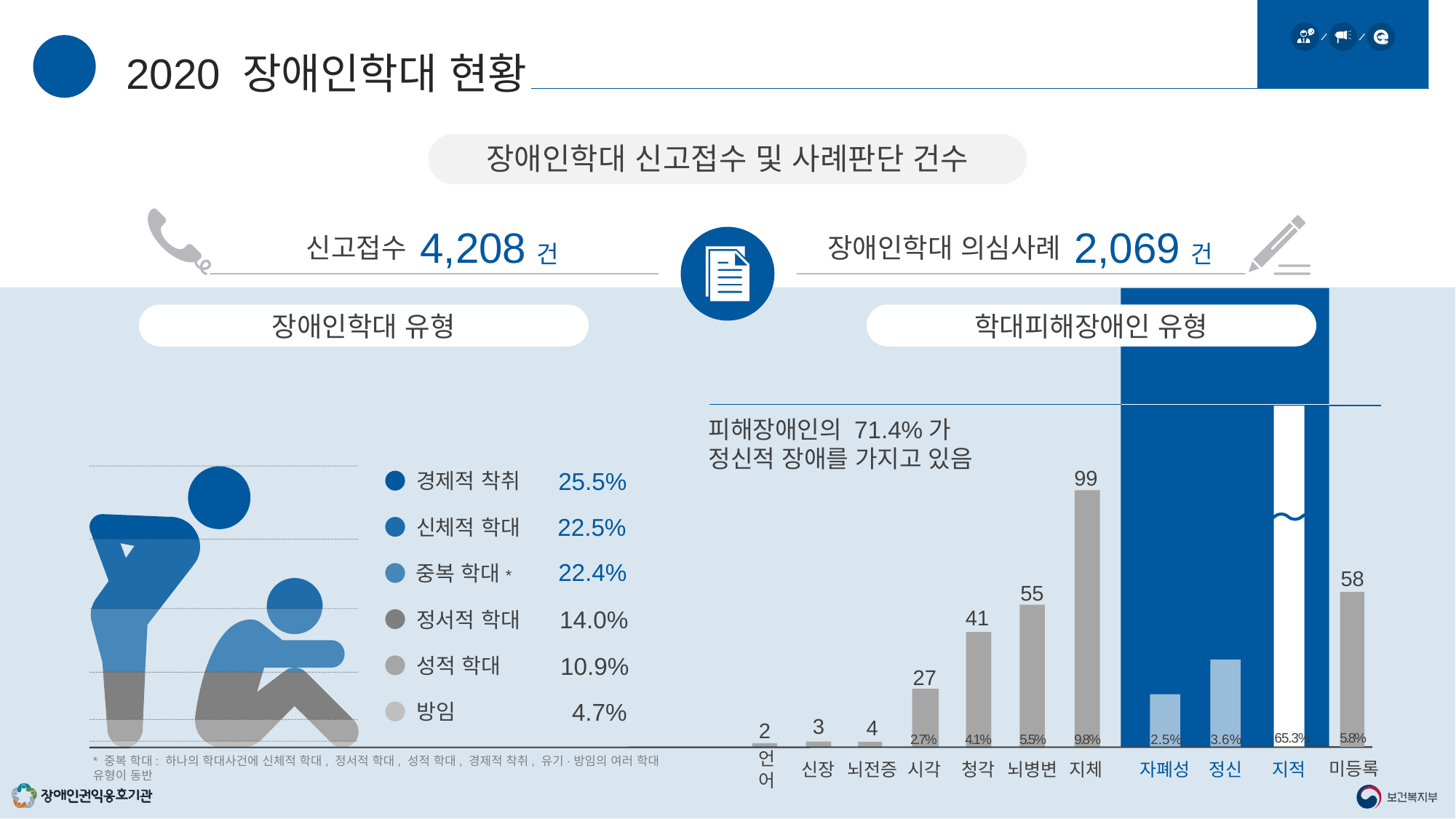

03
2020 장애인학대 현황

장애인학대 신고접수 및 사례판단 건수

4,208건
신고접수
2,069건
장애인학대 의심사례

장애인학대 유형
학대피해장애인 유형
658

65.3%
지적
피해장애인의 71.4%가
정신적 장애를 가지고 있음
99

25.5%
경제적 착취

22.5%
신체적 학대

22.4%
중복 학대*

14.0%
정서적 학대

10.9%
성적 학대

4.7%
방임

58
55

41
36

25

2.5%
27

3

4

2

5.8%
5.5%
9.8%
3.6%
4.1%
2.7%
* 중복 학대: 하나의 학대사건에 신체적 학대, 정서적 학대, 성적 학대, 경제적 착취, 유기·방임의 여러 학대 유형이 동반
미등록
신장
뇌전증
시각
청각
뇌병변
지체
자폐성
정신
언어